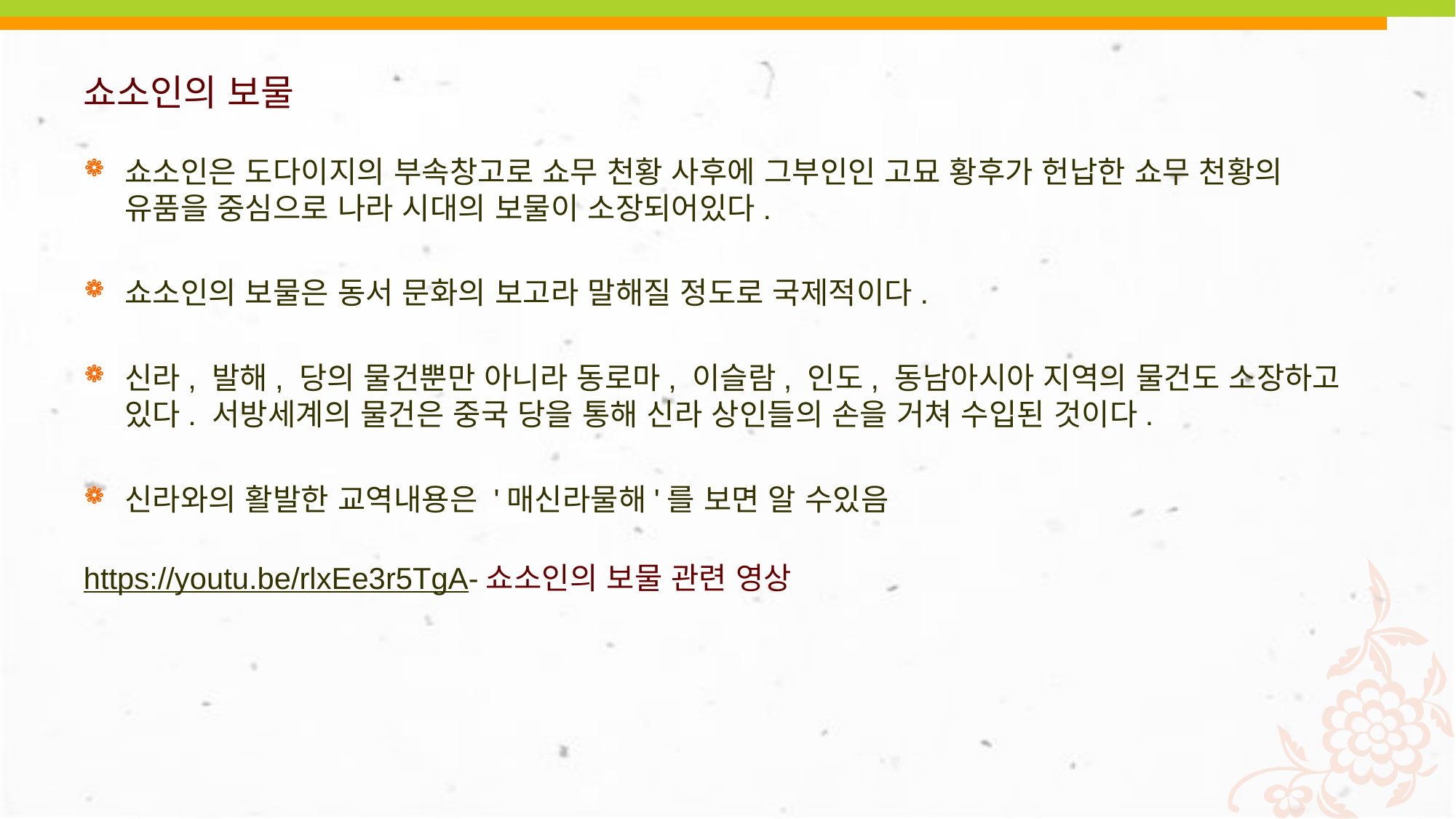

# 쇼소인의 보물
쇼소인은 도다이지의 부속창고로 쇼무 천황 사후에 그부인인 고묘 황후가 헌납한 쇼무 천황의 유품을 중심으로 나라 시대의 보물이 소장되어있다.

쇼소인의 보물은 동서 문화의 보고라 말해질 정도로 국제적이다.

신라, 발해, 당의 물건뿐만 아니라 동로마, 이슬람, 인도, 동남아시아 지역의 물건도 소장하고 있다. 서방세계의 물건은 중국 당을 통해 신라 상인들의 손을 거쳐 수입된 것이다.

신라와의 활발한 교역내용은 '매신라물해'를 보면 알 수있음

https://youtu.be/rlxEe3r5TgA-쇼소인의 보물 관련 영상